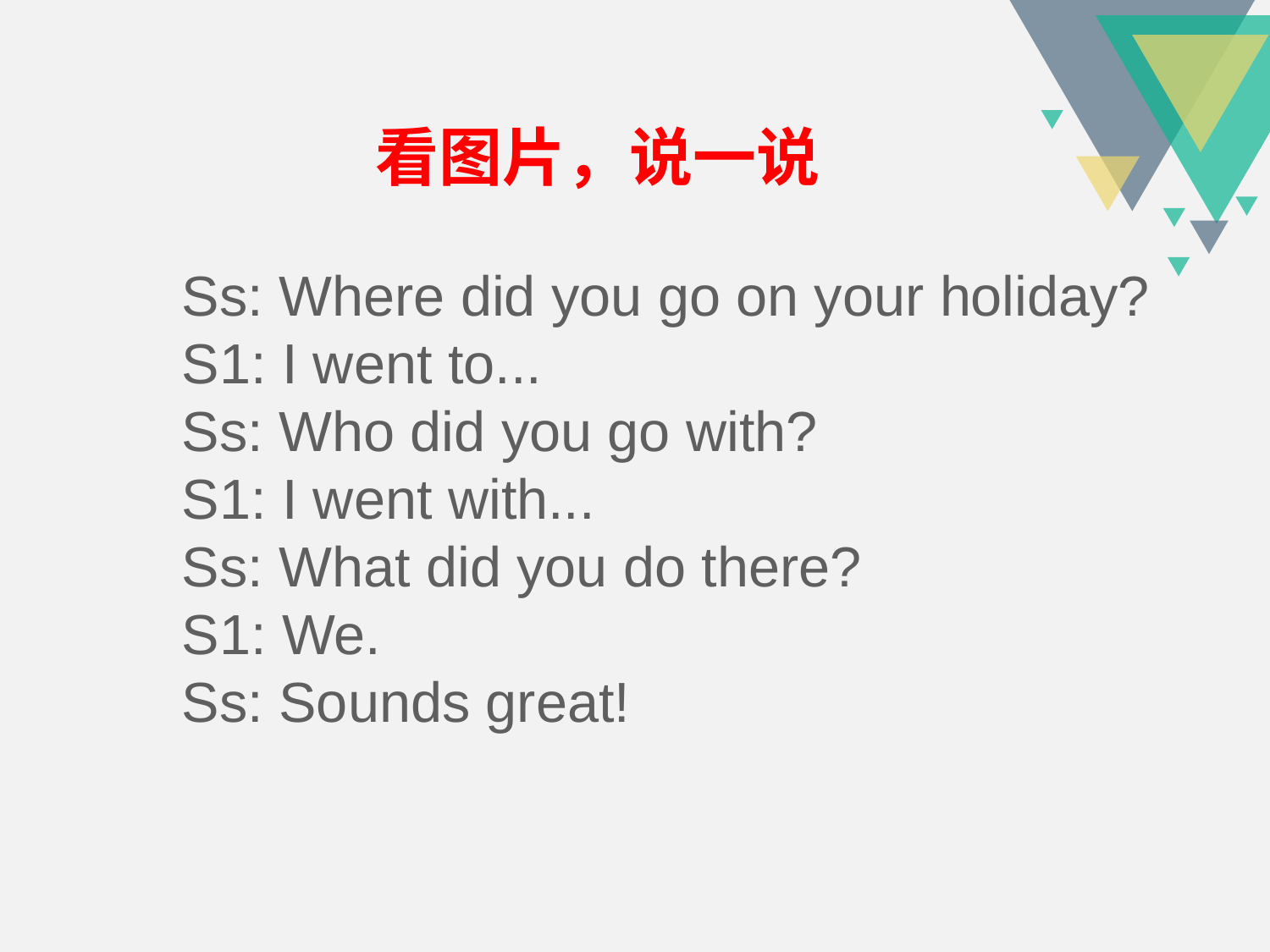

看图片，说一说
Ss: Where did you go on your holiday?
S1: I went to...
Ss: Who did you go with?
S1: I went with...
Ss: What did you do there?
S1: We.
Ss: Sounds great!